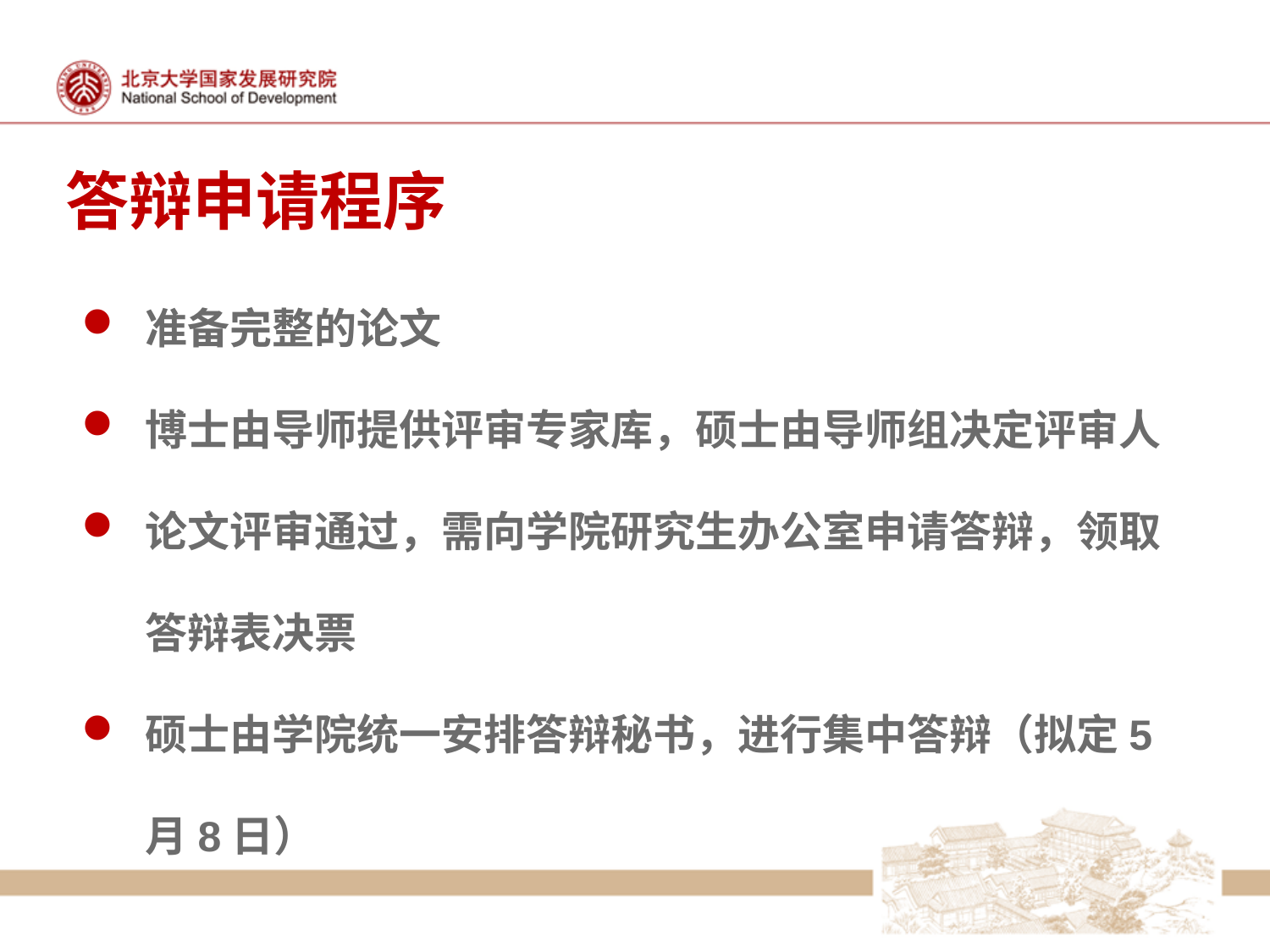

答辩申请程序
准备完整的论文
博士由导师提供评审专家库，硕士由导师组决定评审人
论文评审通过，需向学院研究生办公室申请答辩，领取答辩表决票
硕士由学院统一安排答辩秘书，进行集中答辩（拟定5月8日）